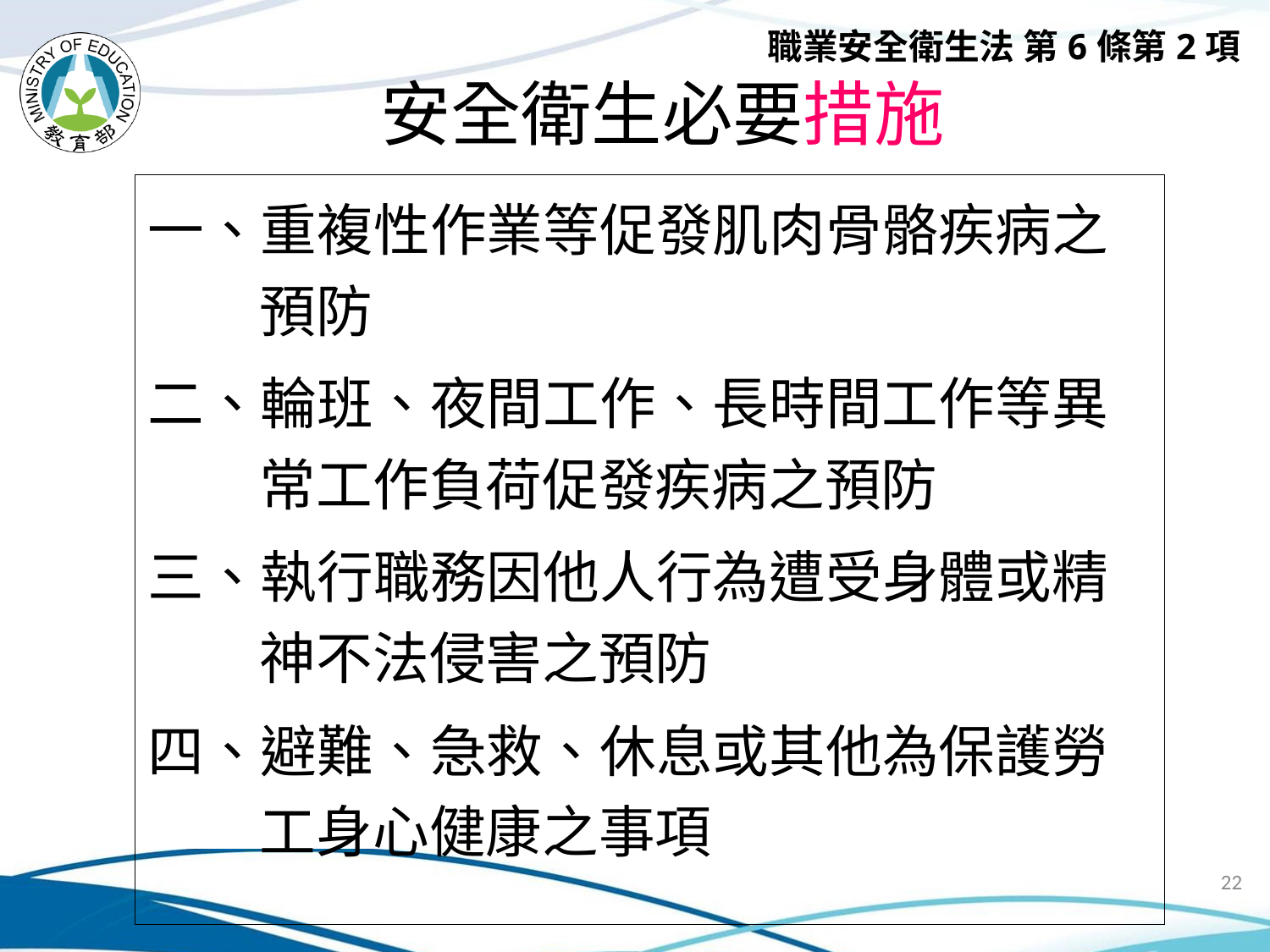

職業安全衛生法 第6條第2項
# 安全衛生必要措施
一、重複性作業等促發肌肉骨骼疾病之預防
二、輪班、夜間工作、長時間工作等異常工作負荷促發疾病之預防
三、執行職務因他人行為遭受身體或精神不法侵害之預防
四、避難、急救、休息或其他為保護勞工身心健康之事項
22